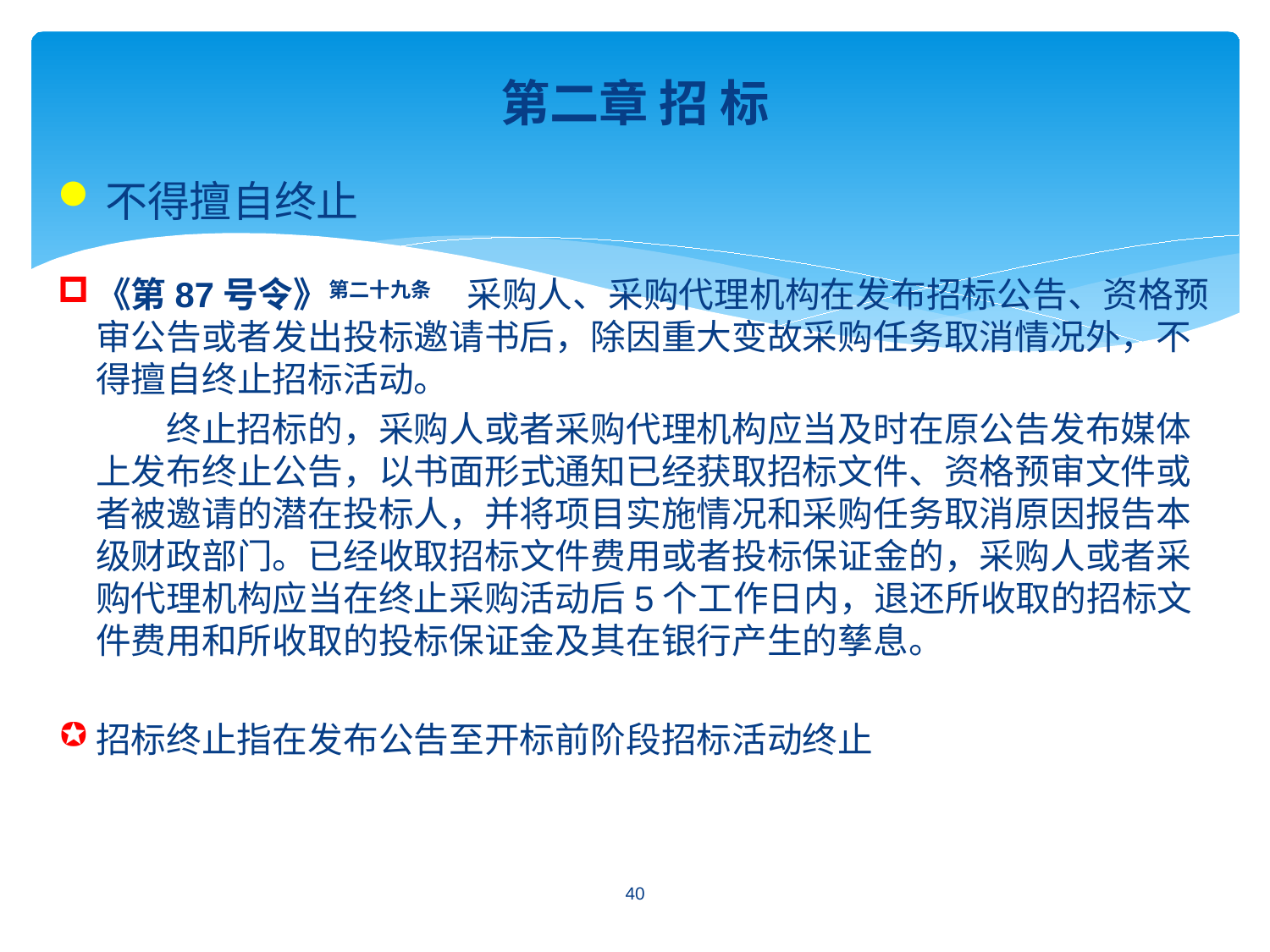

第二章 招 标
不得擅自终止
《第87号令》第二十九条　采购人、采购代理机构在发布招标公告、资格预审公告或者发出投标邀请书后，除因重大变故采购任务取消情况外，不得擅自终止招标活动。
　　终止招标的，采购人或者采购代理机构应当及时在原公告发布媒体上发布终止公告，以书面形式通知已经获取招标文件、资格预审文件或者被邀请的潜在投标人，并将项目实施情况和采购任务取消原因报告本级财政部门。已经收取招标文件费用或者投标保证金的，采购人或者采购代理机构应当在终止采购活动后5个工作日内，退还所收取的招标文件费用和所收取的投标保证金及其在银行产生的孳息。

招标终止指在发布公告至开标前阶段招标活动终止

40